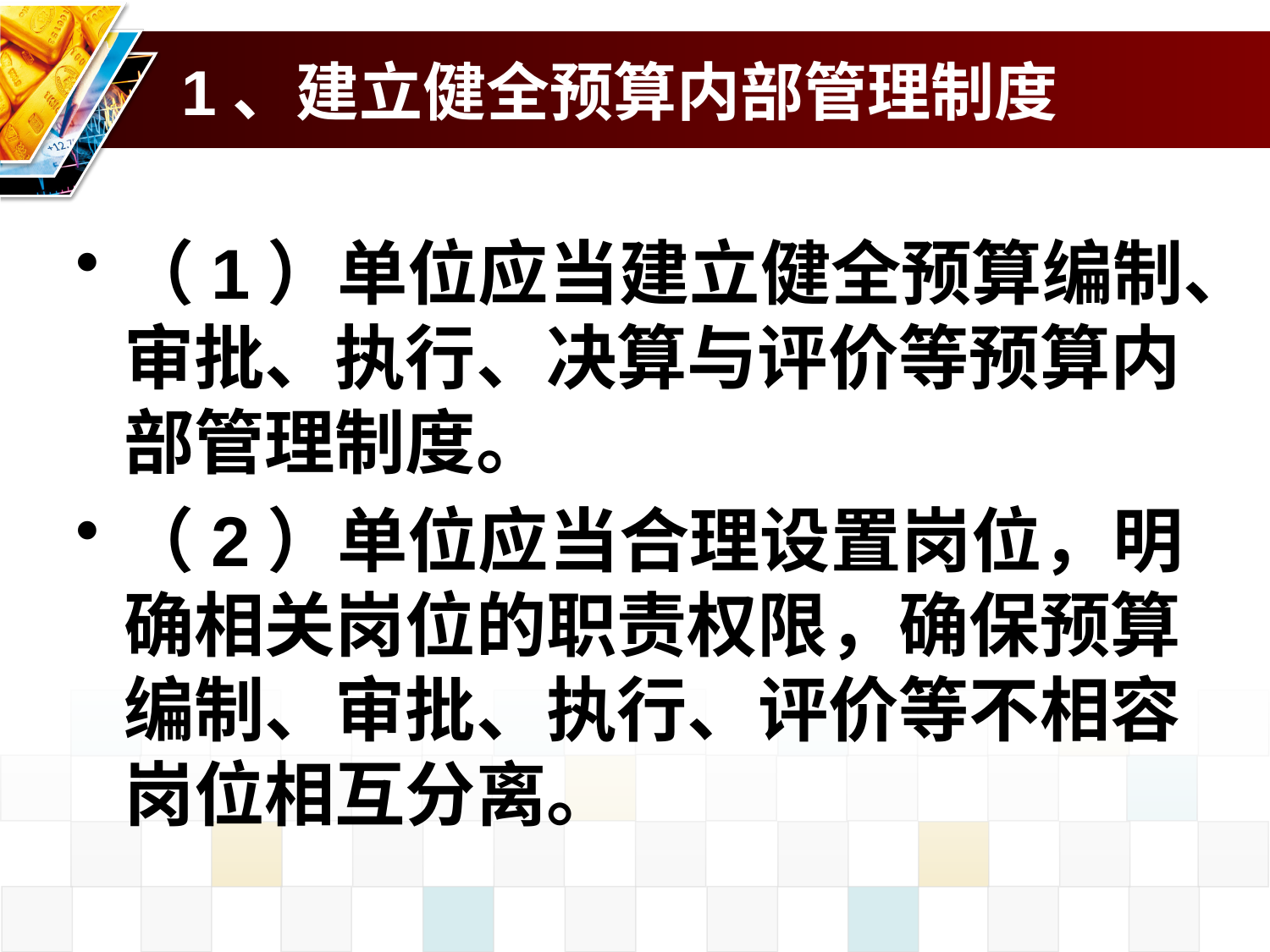

# 1、建立健全预算内部管理制度
（1）单位应当建立健全预算编制、审批、执行、决算与评价等预算内部管理制度。
（2）单位应当合理设置岗位，明确相关岗位的职责权限，确保预算编制、审批、执行、评价等不相容岗位相互分离。